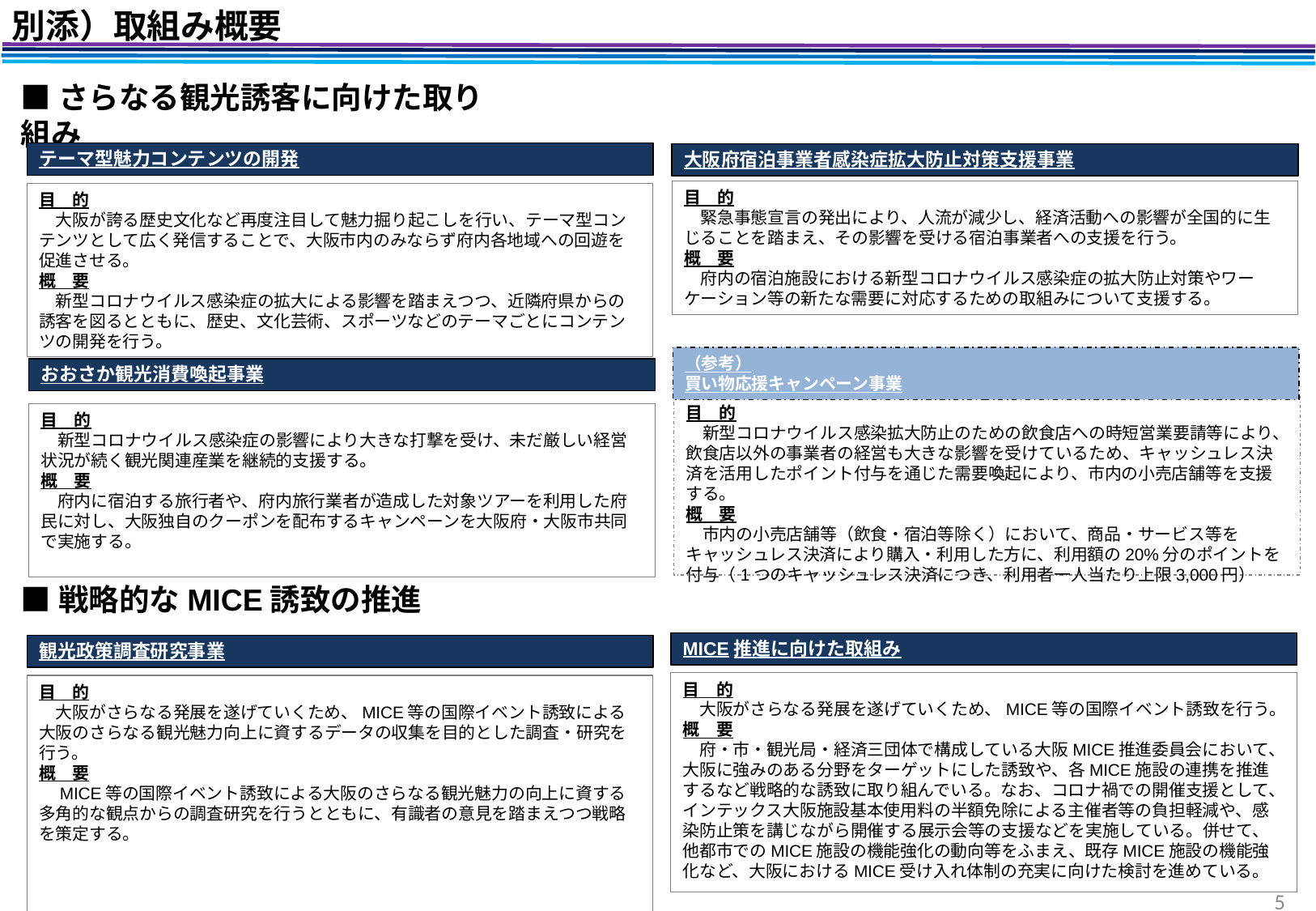

別添）取組み概要
■さらなる観光誘客に向けた取り組み
テーマ型魅力コンテンツの開発
目　的
　大阪が誇る歴史文化など再度注目して魅力掘り起こしを行い、テーマ型コンテンツとして広く発信することで、大阪市内のみならず府内各地域への回遊を促進させる。
概　要
　新型コロナウイルス感染症の拡大による影響を踏まえつつ、近隣府県からの誘客を図るとともに、歴史、文化芸術、スポーツなどのテーマごとにコンテンツの開発を行う。
大阪府宿泊事業者感染症拡大防止対策支援事業
目　的
　緊急事態宣言の発出により、人流が減少し、経済活動への影響が全国的に生じることを踏まえ、その影響を受ける宿泊事業者への支援を行う。
概　要
　府内の宿泊施設における新型コロナウイルス感染症の拡大防止対策やワーケーション等の新たな需要に対応するための取組みについて支援する。
（参考）
買い物応援キャンペーン事業
目　的
　新型コロナウイルス感染拡大防止のための飲食店への時短営業要請等により、飲食店以外の事業者の経営も大きな影響を受けているため、キャッシュレス決済を活用したポイント付与を通じた需要喚起により、市内の小売店舗等を支援する。
概　要
　市内の小売店舗等（飲食・宿泊等除く）において、商品・サービス等をキャッシュレス決済により購入・利用した方に、利用額の20%分のポイントを付与（1つのキャッシュレス決済につき、利用者一人当たり上限3,000円）
おおさか観光消費喚起事業
目　的
　新型コロナウイルス感染症の影響により大きな打撃を受け、未だ厳しい経営状況が続く観光関連産業を継続的支援する。
概　要
　府内に宿泊する旅行者や、府内旅行業者が造成した対象ツアーを利用した府民に対し、大阪独自のクーポンを配布するキャンペーンを大阪府・大阪市共同で実施する。

■戦略的なMICE誘致の推進
MICE推進に向けた取組み
観光政策調査研究事業
目　的
　大阪がさらなる発展を遂げていくため、MICE等の国際イベント誘致を行う。
概　要
　府・市・観光局・経済三団体で構成している大阪MICE推進委員会において、大阪に強みのある分野をターゲットにした誘致や、各MICE施設の連携を推進するなど戦略的な誘致に取り組んでいる。なお、コロナ禍での開催支援として、インテックス大阪施設基本使用料の半額免除による主催者等の負担軽減や、感染防止策を講じながら開催する展示会等の支援などを実施している。併せて、他都市でのMICE施設の機能強化の動向等をふまえ、既存MICE施設の機能強化など、大阪におけるMICE受け入れ体制の充実に向けた検討を進めている。
目　的
　大阪がさらなる発展を遂げていくため、MICE等の国際イベント誘致による大阪のさらなる観光魅力向上に資するデータの収集を目的とした調査・研究を行う。
概　要
　MICE等の国際イベント誘致による大阪のさらなる観光魅力の向上に資する多角的な観点からの調査研究を行うとともに、有識者の意見を踏まえつつ戦略を策定する。

5